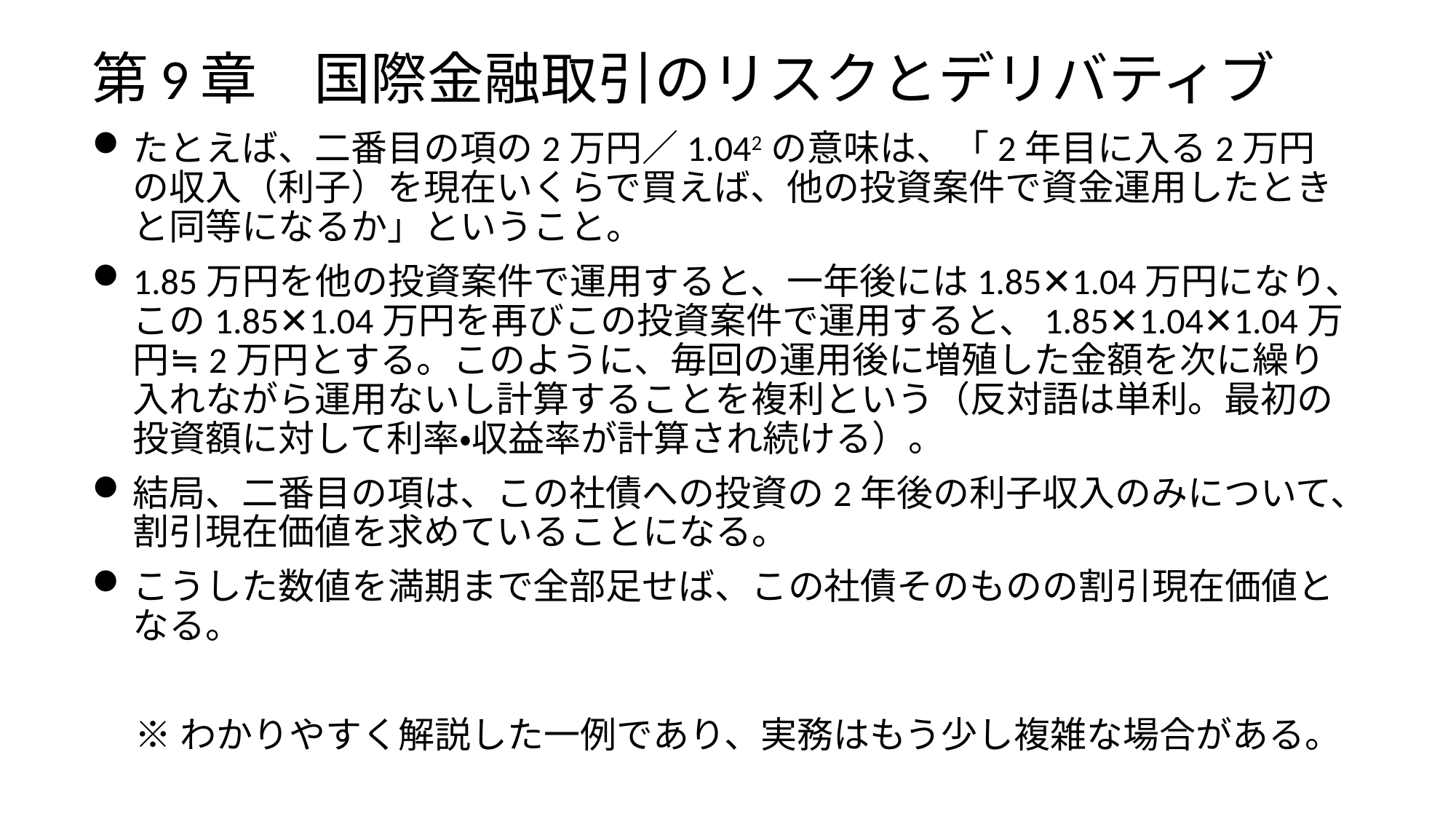

# 第9章　国際金融取引のリスクとデリバティブ
たとえば、二番目の項の2万円／1.042の意味は、「2年目に入る2万円の収入（利子）を現在いくらで買えば、他の投資案件で資金運用したときと同等になるか」ということ。
1.85万円を他の投資案件で運用すると、一年後には1.85✕1.04万円になり、この1.85✕1.04万円を再びこの投資案件で運用すると、1.85✕1.04✕1.04万円≒2万円とする。このように、毎回の運用後に増殖した金額を次に繰り入れながら運用ないし計算することを複利という（反対語は単利。最初の投資額に対して利率・収益率が計算され続ける）。
結局、二番目の項は、この社債への投資の2年後の利子収入のみについて、割引現在価値を求めていることになる。
こうした数値を満期まで全部足せば、この社債そのものの割引現在価値となる。

※わかりやすく解説した一例であり、実務はもう少し複雑な場合がある。